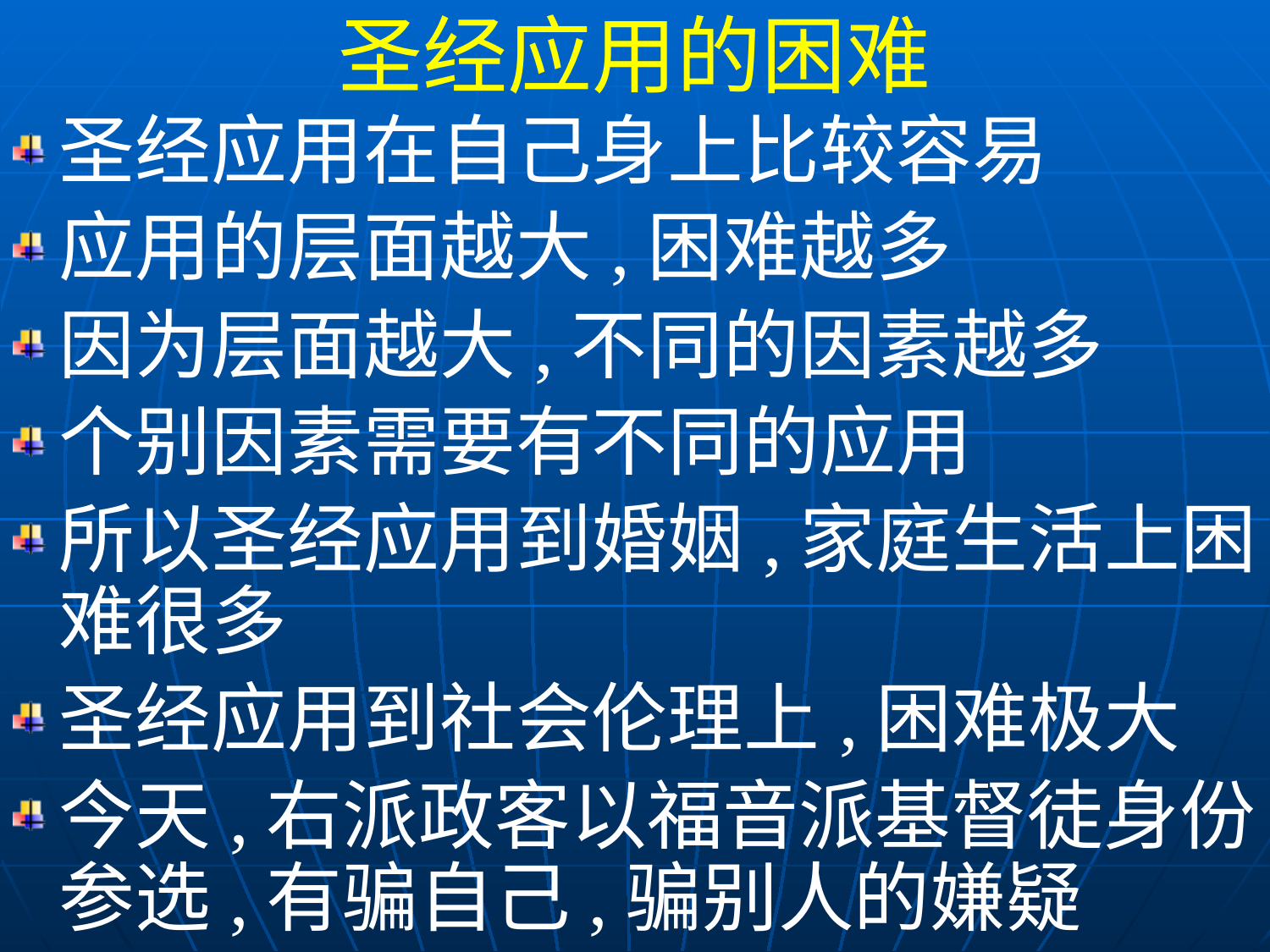

圣经应用的困难
圣经应用在自己身上比较容易
应用的层面越大,困难越多
因为层面越大,不同的因素越多
个别因素需要有不同的应用
所以圣经应用到婚姻,家庭生活上困难很多
圣经应用到社会伦理上,困难极大
今天,右派政客以福音派基督徒身份参选,有骗自己,骗别人的嫌疑